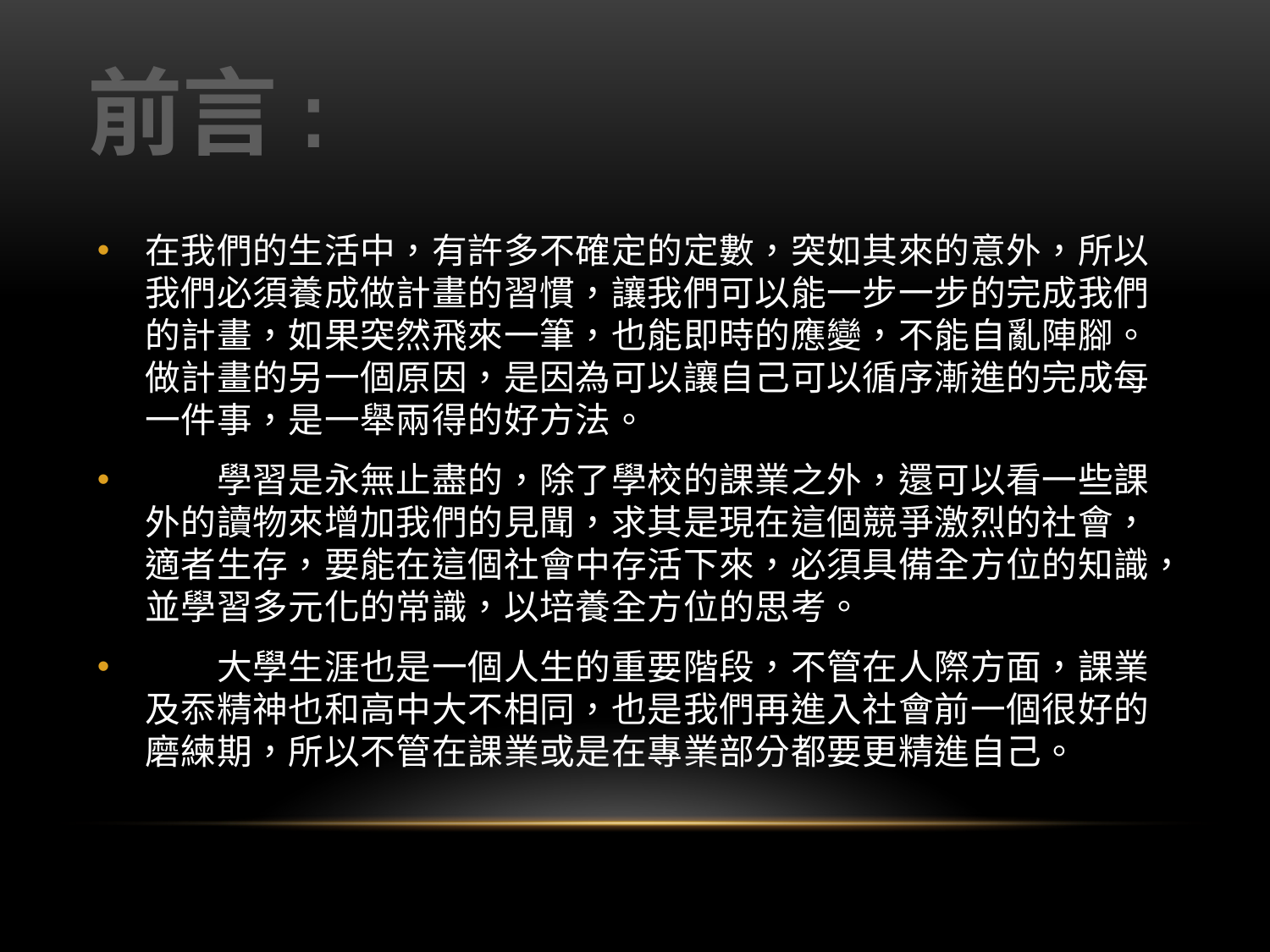

前言:
在我們的生活中，有許多不確定的定數，突如其來的意外，所以我們必須養成做計畫的習慣，讓我們可以能一步一步的完成我們的計畫，如果突然飛來一筆，也能即時的應變，不能自亂陣腳。做計畫的另一個原因，是因為可以讓自己可以循序漸進的完成每一件事，是一舉兩得的好方法。
　　學習是永無止盡的，除了學校的課業之外，還可以看一些課外的讀物來增加我們的見聞，求其是現在這個競爭激烈的社會，適者生存，要能在這個社會中存活下來，必須具備全方位的知識，並學習多元化的常識，以培養全方位的思考。
　　大學生涯也是一個人生的重要階段，不管在人際方面，課業及忝精神也和高中大不相同，也是我們再進入社會前一個很好的磨練期，所以不管在課業或是在專業部分都要更精進自己。